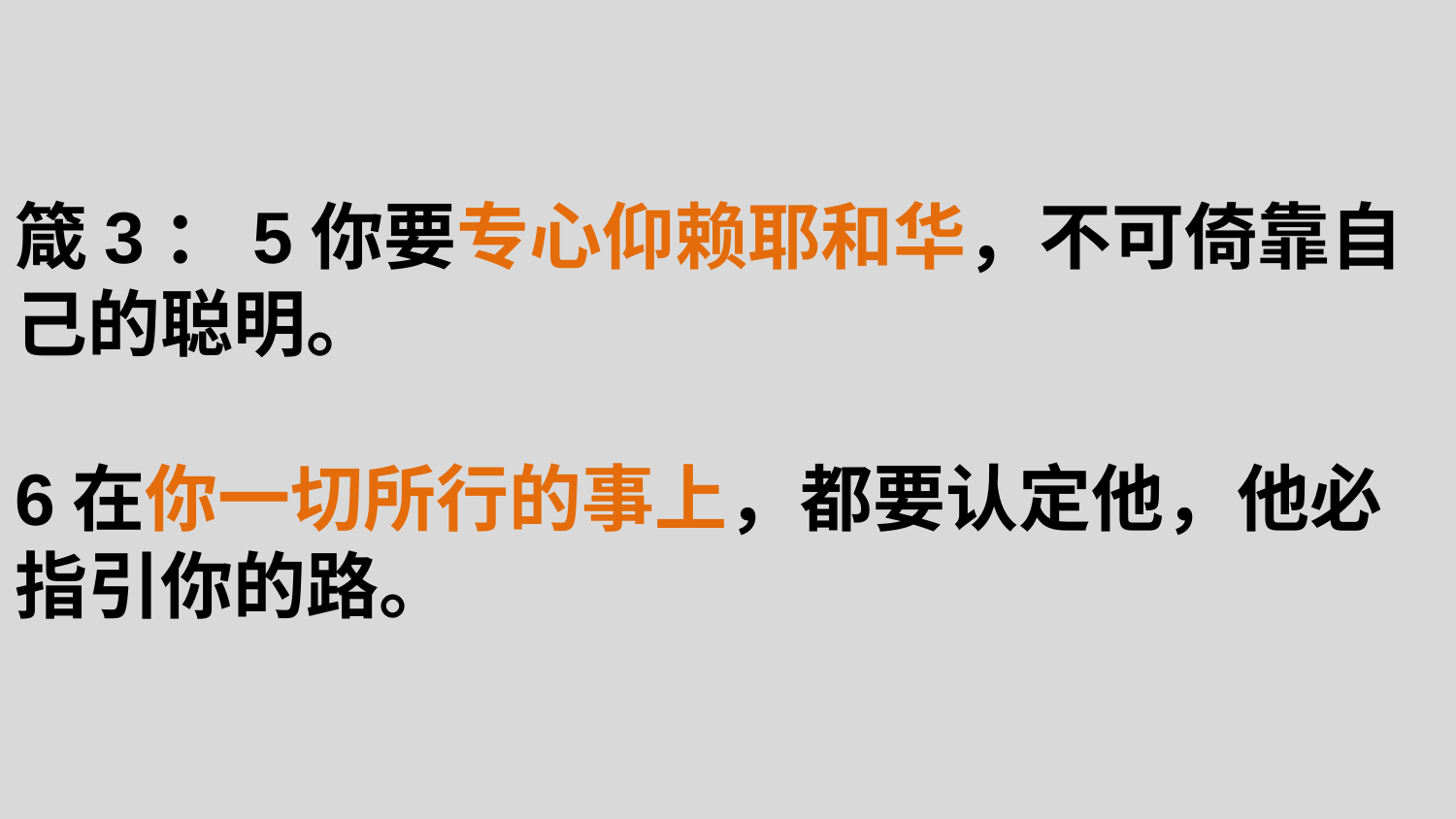

# 箴3：5你要专心仰赖耶和华，不可倚靠自己的聪明。 6在你一切所行的事上，都要认定他，他必指引你的路。